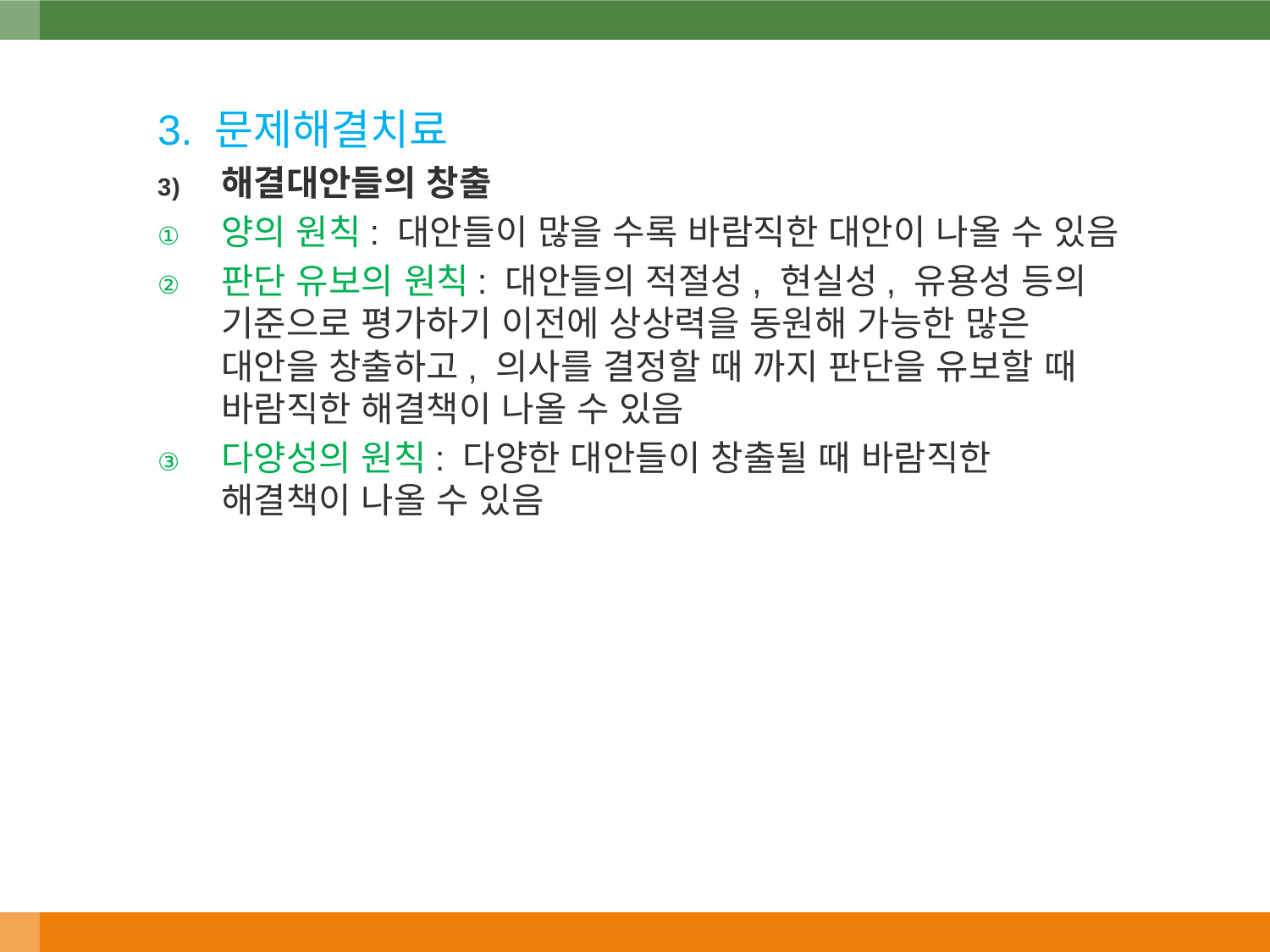

3. 문제해결치료
해결대안들의 창출
양의 원칙: 대안들이 많을 수록 바람직한 대안이 나올 수 있음
판단 유보의 원칙: 대안들의 적절성, 현실성, 유용성 등의 기준으로 평가하기 이전에 상상력을 동원해 가능한 많은 대안을 창출하고, 의사를 결정할 때 까지 판단을 유보할 때 바람직한 해결책이 나올 수 있음
다양성의 원칙: 다양한 대안들이 창출될 때 바람직한 해결책이 나올 수 있음